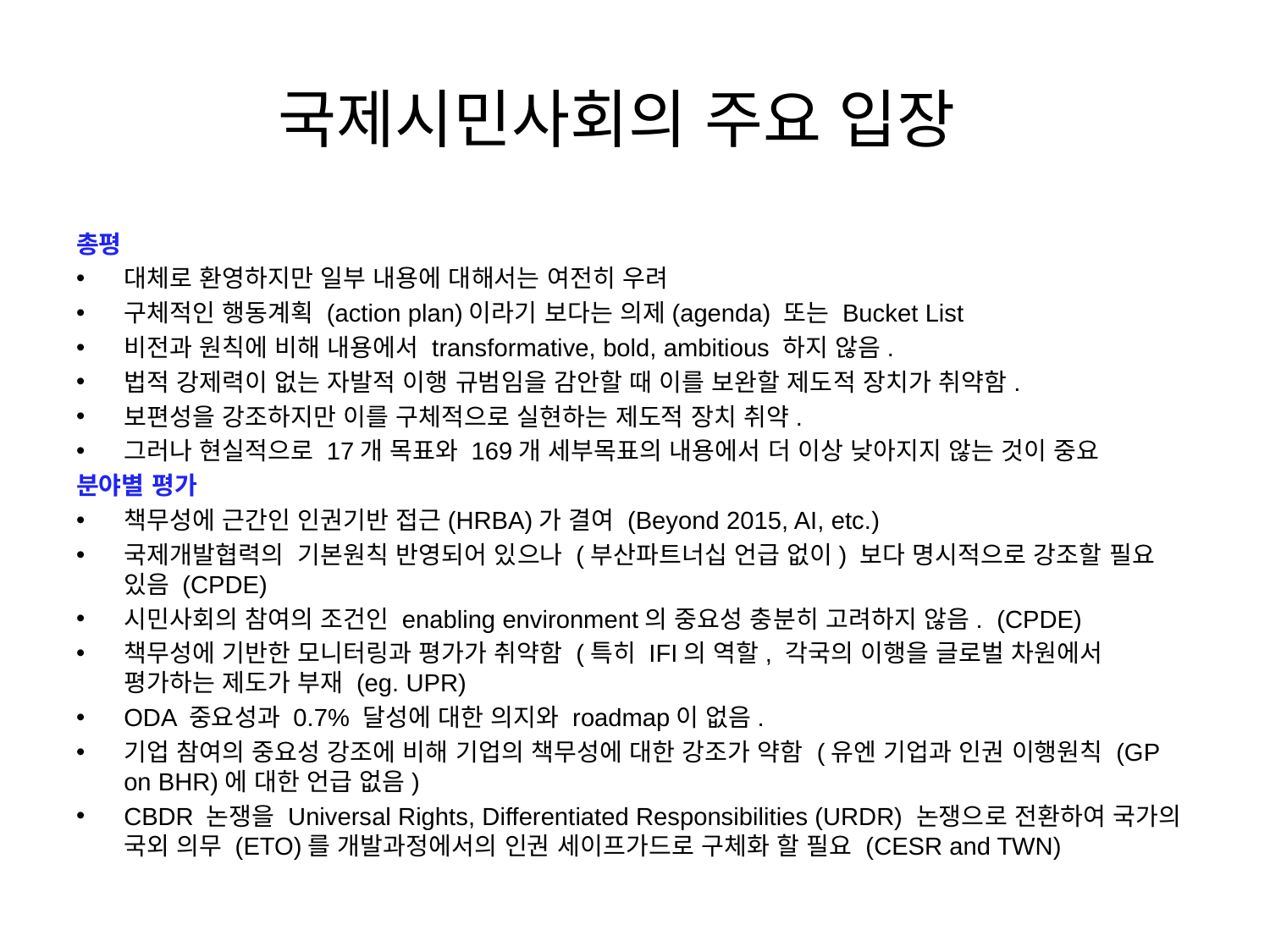

# 국제시민사회의 주요 입장
총평
대체로 환영하지만 일부 내용에 대해서는 여전히 우려
구체적인 행동계획 (action plan)이라기 보다는 의제(agenda) 또는 Bucket List
비전과 원칙에 비해 내용에서 transformative, bold, ambitious 하지 않음.
법적 강제력이 없는 자발적 이행 규범임을 감안할 때 이를 보완할 제도적 장치가 취약함.
보편성을 강조하지만 이를 구체적으로 실현하는 제도적 장치 취약.
그러나 현실적으로 17개 목표와 169개 세부목표의 내용에서 더 이상 낮아지지 않는 것이 중요
분야별 평가
책무성에 근간인 인권기반 접근(HRBA)가 결여 (Beyond 2015, AI, etc.)
국제개발협력의  기본원칙 반영되어 있으나 (부산파트너십 언급 없이) 보다 명시적으로 강조할 필요 있음 (CPDE)
시민사회의 참여의 조건인 enabling environment의 중요성 충분히 고려하지 않음.  (CPDE)
책무성에 기반한 모니터링과 평가가 취약함 (특히 IFI의 역할, 각국의 이행을 글로벌 차원에서 평가하는 제도가 부재 (eg. UPR)
ODA 중요성과 0.7% 달성에 대한 의지와 roadmap이 없음.
기업 참여의 중요성 강조에 비해 기업의 책무성에 대한 강조가 약함 (유엔 기업과 인권 이행원칙 (GP on BHR)에 대한 언급 없음)
CBDR 논쟁을 Universal Rights, Differentiated Responsibilities (URDR) 논쟁으로 전환하여 국가의 국외 의무 (ETO)를 개발과정에서의 인권 세이프가드로 구체화 할 필요 (CESR and TWN)